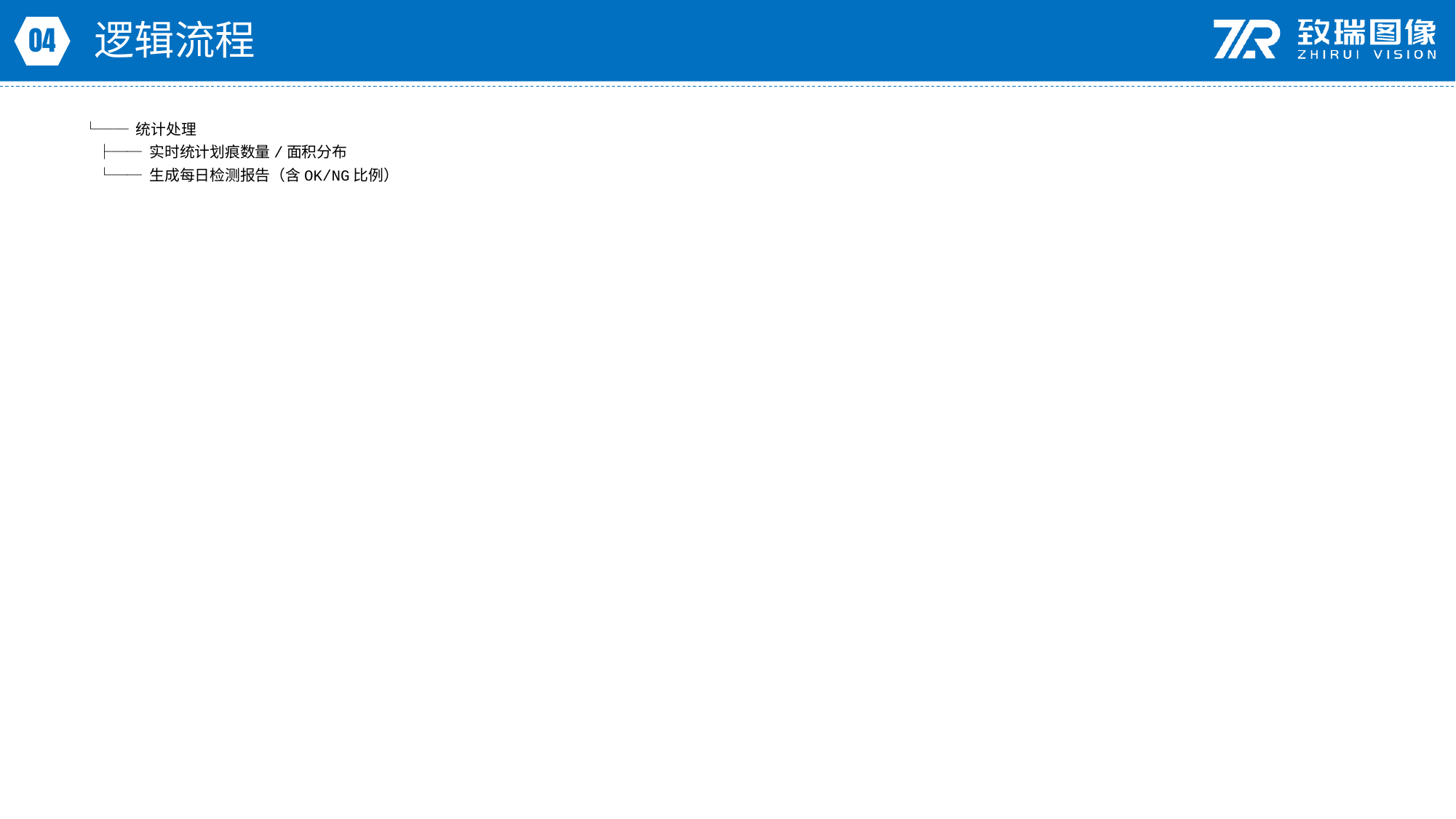

逻辑流程
04

└── 统计处理
    ├── 实时统计划痕数量/面积分布
    └── 生成每日检测报告（含OK/NG比例）